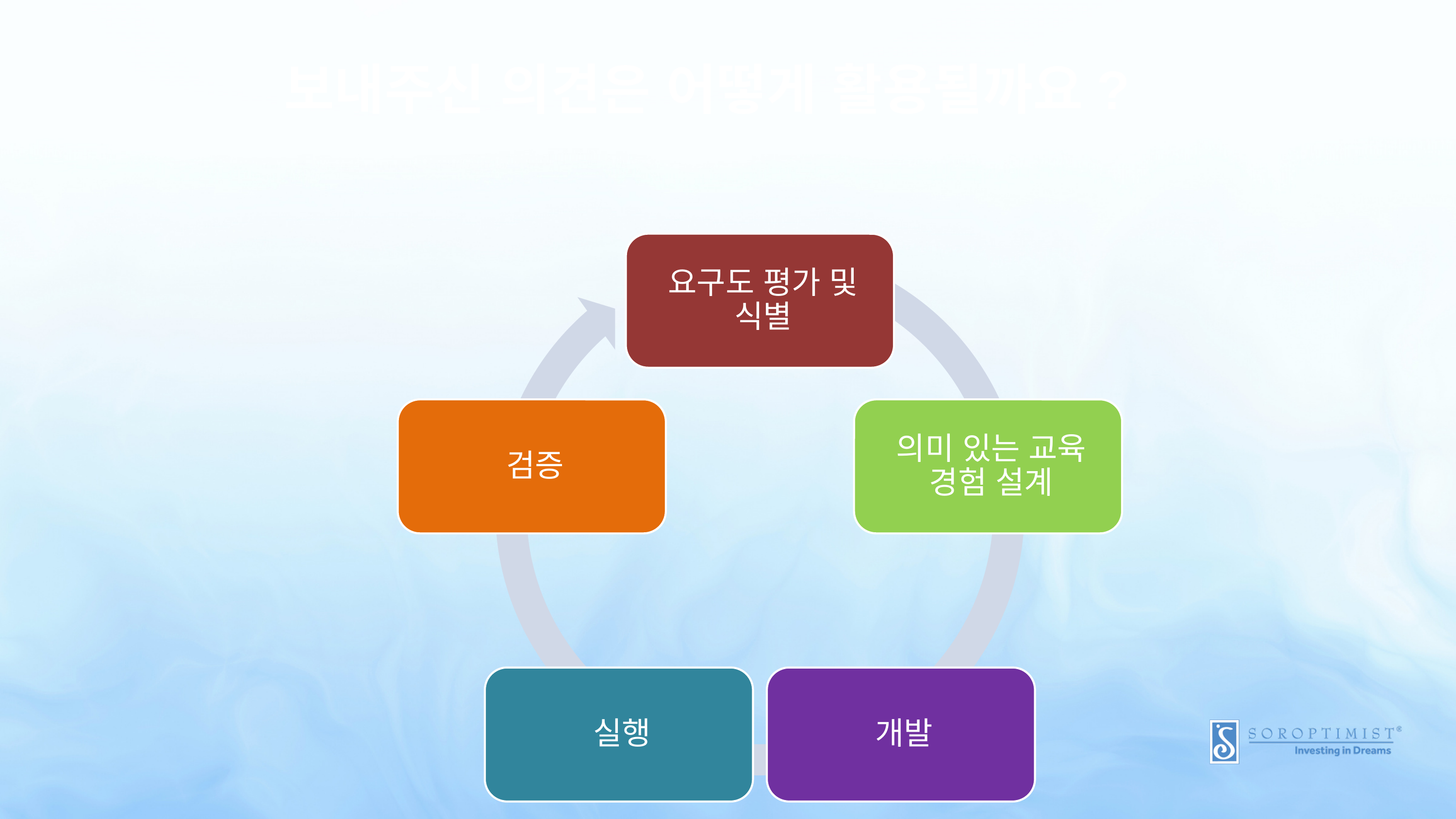

보내주신 의견은 어떻게 활용될까요?
요구도 평가 및 식별
의미 있는 교육 경험 설계
개발
실행
검증